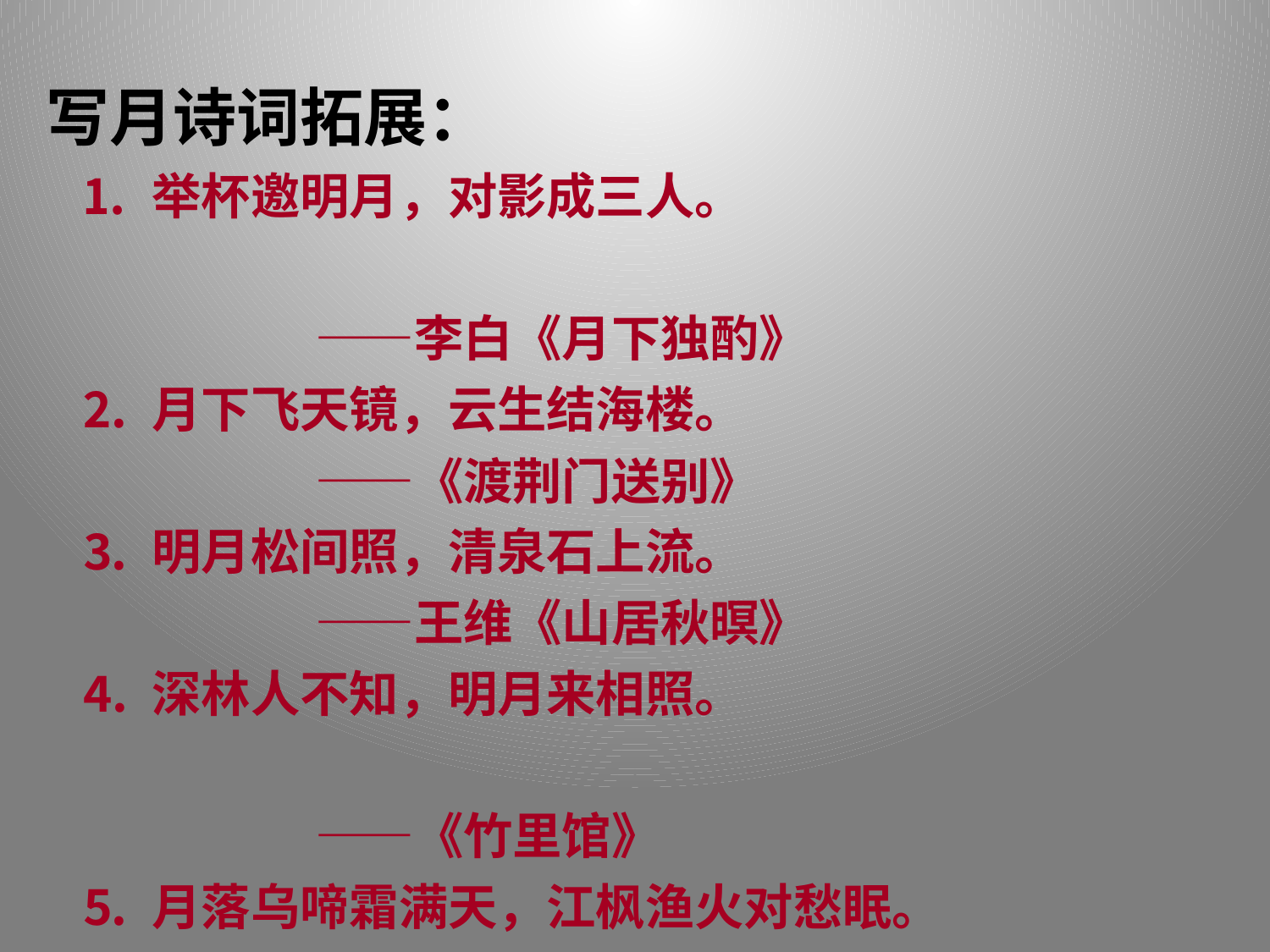

写月诗词拓展：
   ⒈ 举杯邀明月，对影成三人。
                        ——李白《月下独酌》
   ⒉ 月下飞天镜，云生结海楼。
                        ——《渡荆门送别》
   ⒊ 明月松间照，清泉石上流。
                        ——王维《山居秋暝》
   ⒋ 深林人不知，明月来相照。
                        ——《竹里馆》
   ⒌ 月落乌啼霜满天，江枫渔火对愁眠。
                        ——张继《枫桥夜泊》